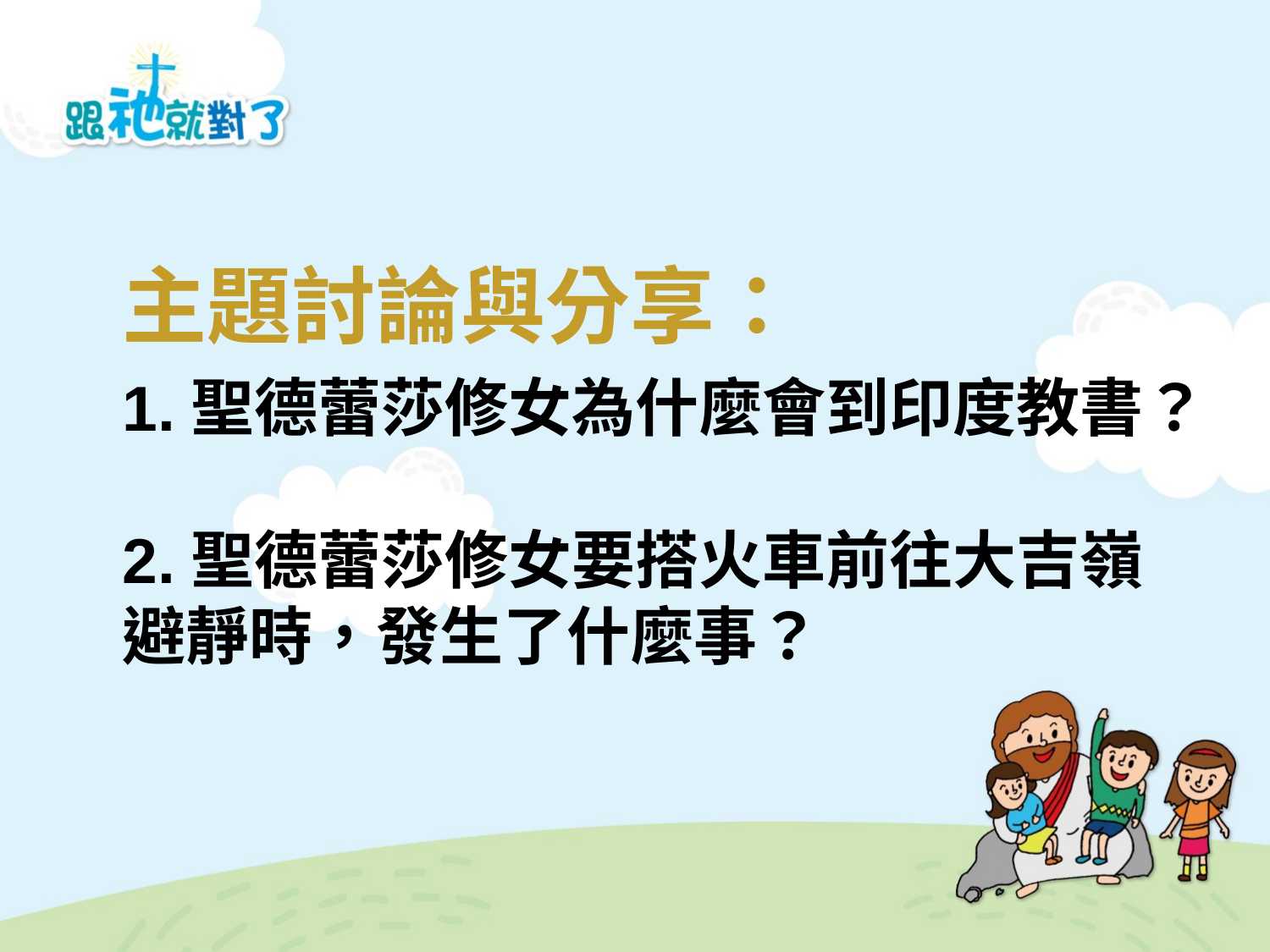

主題討論與分享：
1.聖德蕾莎修女為什麼會到印度教書？

2.聖德蕾莎修女要搭火車前往大吉嶺避靜時，發生了什麼事？